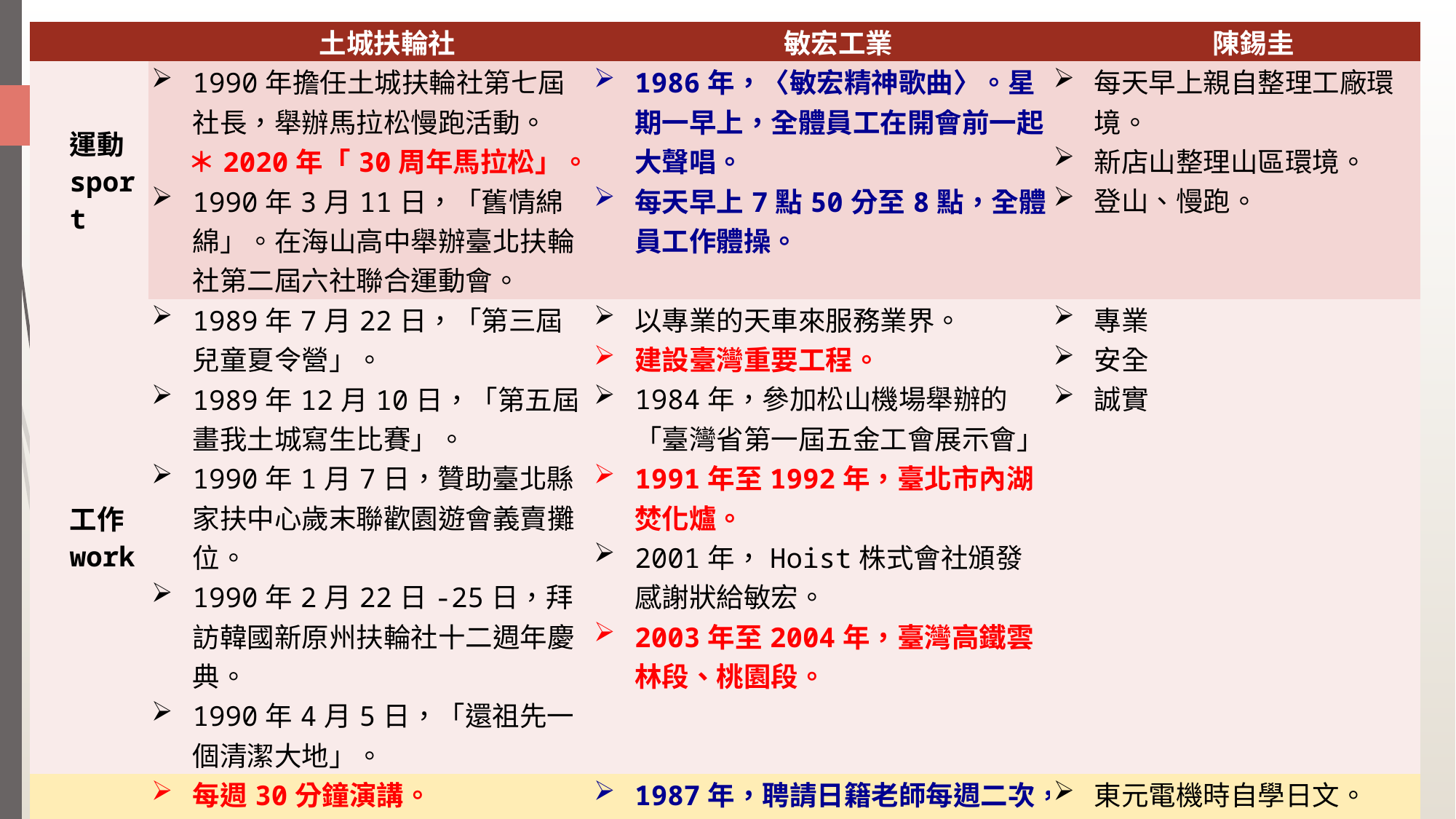

|  | 土城扶輪社 | 敏宏工業 | 陳錫圭 |
| --- | --- | --- | --- |
| 運動sport | 1990年擔任土城扶輪社第七屆社長，舉辦馬拉松慢跑活動。 ＊2020年「30周年馬拉松」。 1990年3月11日，「舊情綿綿」。在海山高中舉辦臺北扶輪社第二屆六社聯合運動會。 | 1986年，〈敏宏精神歌曲〉。星期一早上，全體員工在開會前一起大聲唱。 每天早上7點50分至8點，全體員工作體操。 | 每天早上親自整理工廠環境。 新店山整理山區環境。 登山、慢跑。 |
| 工作work | 1989年7月22日，「第三屆兒童夏令營」。 1989年12月10日，「第五屆畫我土城寫生比賽」。 1990年1月7日，贊助臺北縣家扶中心歲末聯歡園遊會義賣攤位。 1990年2月22日-25日，拜訪韓國新原州扶輪社十二週年慶典。 1990年4月5日，「還祖先一個清潔大地」。 | 以專業的天車來服務業界。 建設臺灣重要工程。 1984年，參加松山機場舉辦的「臺灣省第一屆五金工會展示會」。 1991年至1992年，臺北市內湖焚化爐。 2001年，Hoist株式會社頒發感謝狀給敏宏。 2003年至2004年，臺灣高鐵雲林段、桃園段。 | 專業 安全 誠實 |
| 研讀study | 每週30分鐘演講。 演講內容：指導有關扶輪知識、討論國際情勢、經濟發展、國內外政治變化、介紹臺灣文化等多樣性主題。 | 1987年，聘請日籍老師每週二次，替員工增進外語能力。 1988年，每年派3至5位員工到日本Hoit株式會社見習。 | 東元電機時自學日文。 敏宏工業創立後不定時到日本Hoit株式會社進修。 1981年，國立臺灣大學企業經理進修計畫一年班期。 |